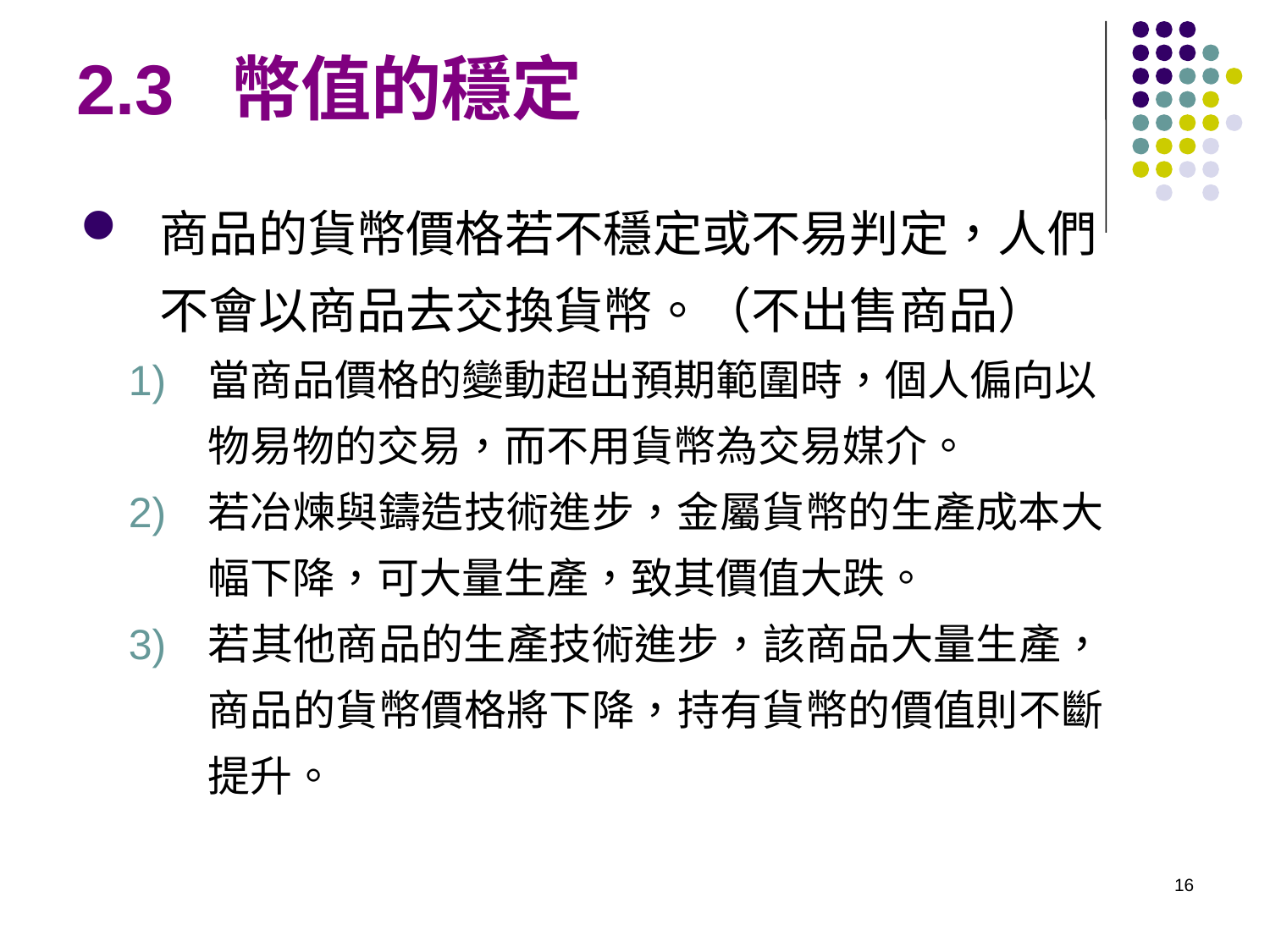

# 2.3  幣值的穩定
商品的貨幣價格若不穩定或不易判定，人們不會以商品去交換貨幣。（不出售商品）
當商品價格的變動超出預期範圍時，個人偏向以物易物的交易，而不用貨幣為交易媒介。
若冶煉與鑄造技術進步，金屬貨幣的生產成本大幅下降，可大量生產，致其價值大跌。
若其他商品的生產技術進步，該商品大量生產，商品的貨幣價格將下降，持有貨幣的價值則不斷提升。
16